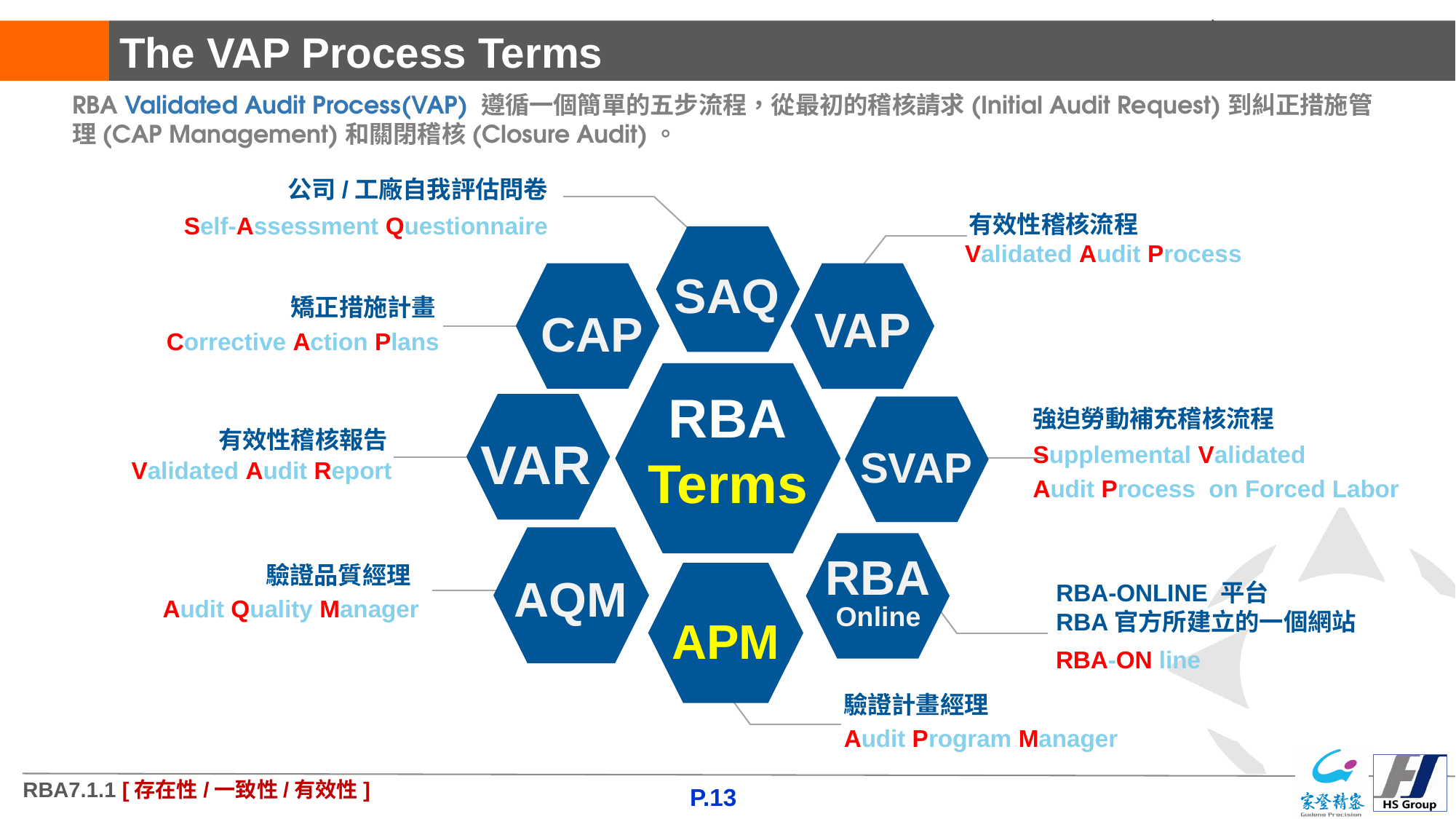

# The VAP Process Terms
RBA Validated Audit Process(VAP) 遵循一個簡單的五步流程，從最初的稽核請求(Initial Audit Request)到糾正措施管理(CAP Management)和關閉稽核(Closure Audit)。
公司/工廠自我評估問卷
Self-Assessment Questionnaire
有效性稽核流程

SAQ
Validated Audit Process

CAP

VAP
矯正措施計畫
Corrective Action Plans

RBA
Terms

VAR

SVAP
強迫勞動補充稽核流程
有效性稽核報告
Supplemental Validated
Audit Process  on Forced Labor
Validated Audit Report

AQM

RBA
Online
驗證品質經理

APM
RBA-ONLINE 平台
RBA官方所建立的一個網站
Audit Quality Manager
RBA-ON line
驗證計畫經理
Audit Program Manager